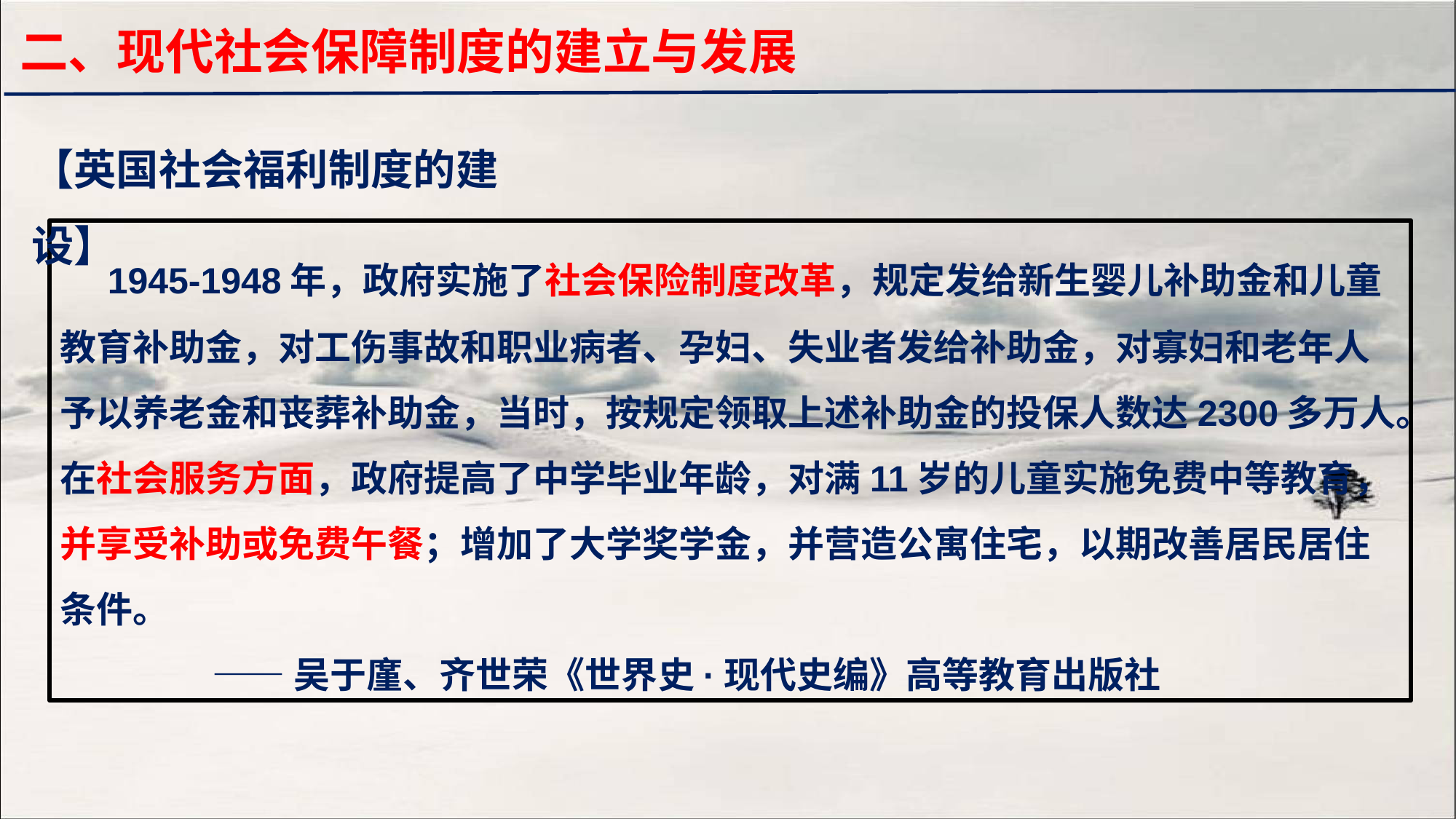

二、现代社会保障制度的建立与发展
【英国社会福利制度的建设】
    1945-1948年，政府实施了社会保险制度改革，规定发给新生婴儿补助金和儿童教育补助金，对工伤事故和职业病者、孕妇、失业者发给补助金，对寡妇和老年人予以养老金和丧葬补助金，当时，按规定领取上述补助金的投保人数达2300多万人。在社会服务方面，政府提高了中学毕业年龄，对满11岁的儿童实施免费中等教育，并享受补助或免费午餐；增加了大学奖学金，并营造公寓住宅，以期改善居民居住条件。
                      ——吴于廑、齐世荣《世界史·现代史编》高等教育出版社